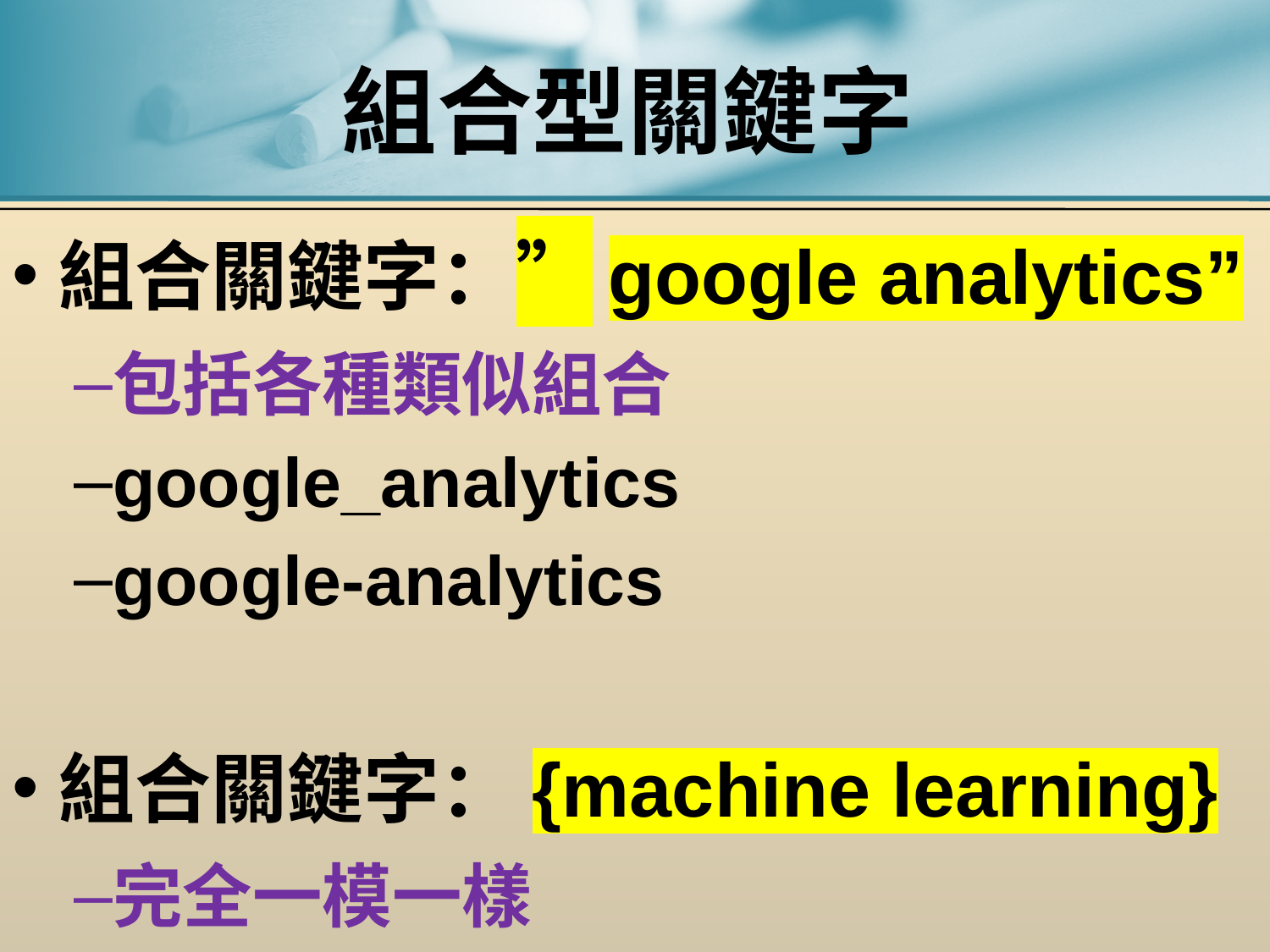

# 組合型關鍵字
組合關鍵字：”google analytics”
包括各種類似組合
google_analytics
google-analytics

組合關鍵字：{machine learning}
完全一模一樣